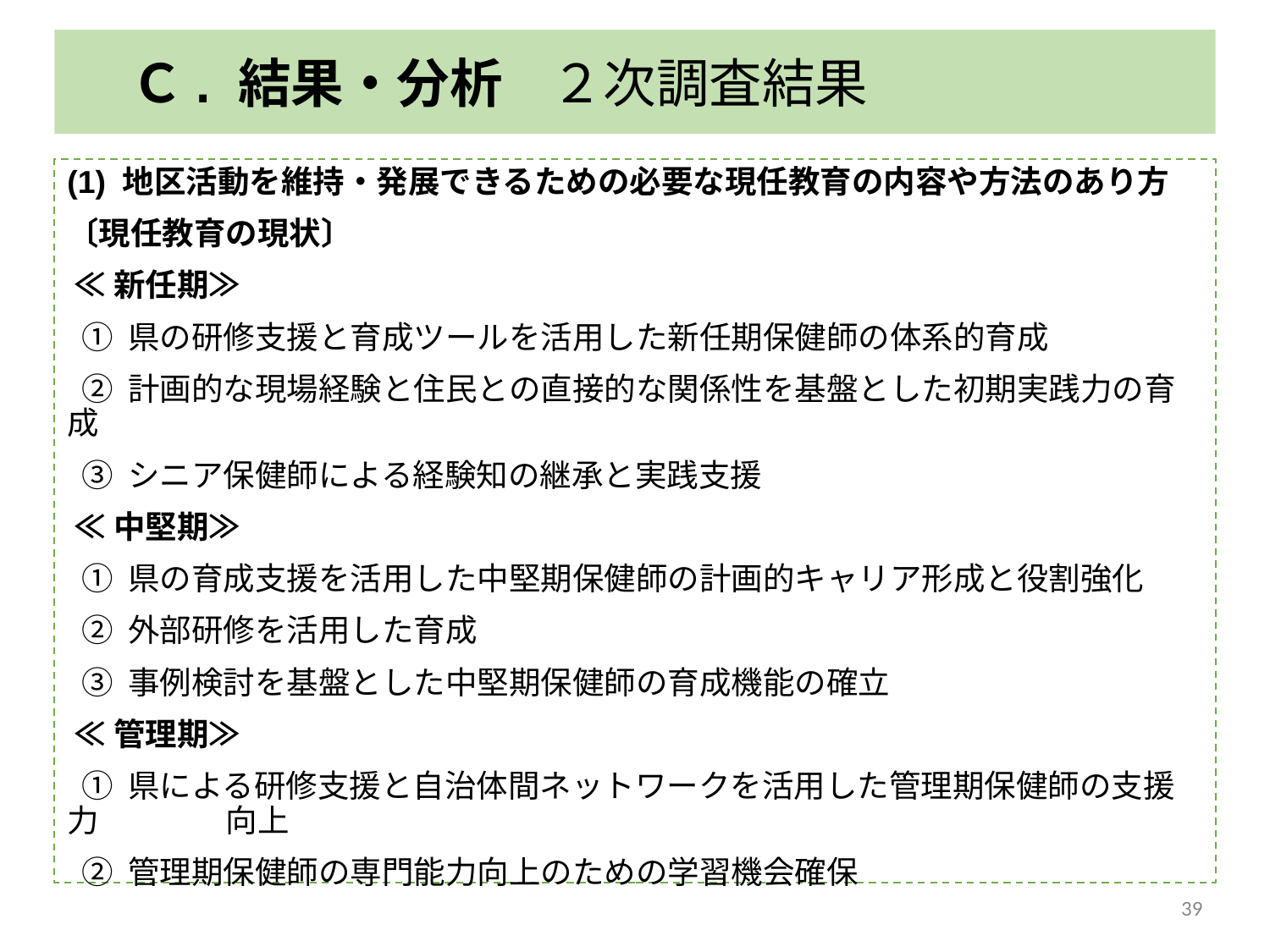

Ｃ. 結果・分析    ２次調査結果
(1) 地区活動を維持・発展できるための必要な現任教育の内容や方法のあり方
〔現任教育の現状〕
 ≪新任期≫
  ① 県の研修支援と育成ツールを活用した新任期保健師の体系的育成
  ② 計画的な現場経験と住民との直接的な関係性を基盤とした初期実践力の育成
  ③ シニア保健師による経験知の継承と実践支援
 ≪中堅期≫
  ① 県の育成支援を活用した中堅期保健師の計画的キャリア形成と役割強化
  ② 外部研修を活用した育成
  ③ 事例検討を基盤とした中堅期保健師の育成機能の確立
 ≪管理期≫
  ① 県による研修支援と自治体間ネットワークを活用した管理期保健師の支援力　　　　向上
  ② 管理期保健師の専門能力向上のための学習機会確保

39